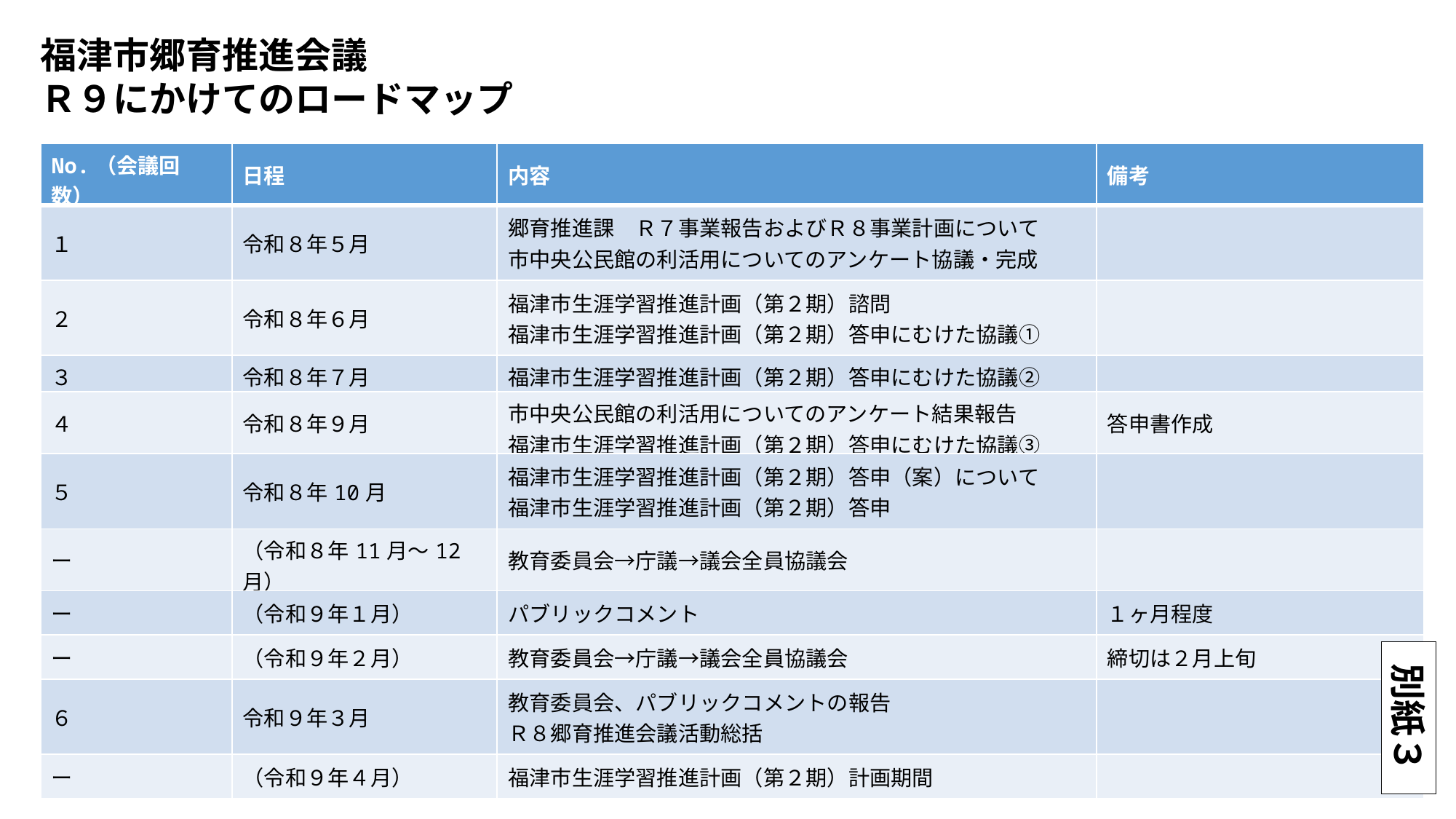

福津市郷育推進会議
Ｒ９にかけてのロードマップ
| No.（会議回数） | 日程 | 内容 | 備考 |
| --- | --- | --- | --- |
| １ | 令和８年５月 | 郷育推進課　Ｒ７事業報告およびＲ８事業計画について 市中央公民館の利活用についてのアンケート協議・完成 |  |
| ２ | 令和８年６月 | 福津市生涯学習推進計画（第２期）諮問 福津市生涯学習推進計画（第２期）答申にむけた協議① |  |
| ３ | 令和８年７月 | 福津市生涯学習推進計画（第２期）答申にむけた協議② |  |
| ４ | 令和８年９月 | 市中央公民館の利活用についてのアンケート結果報告 福津市生涯学習推進計画（第２期）答申にむけた協議③ | 答申書作成 |
| ５ | 令和８年10月 | 福津市生涯学習推進計画（第２期）答申（案）について 福津市生涯学習推進計画（第２期）答申 |  |
| ー | （令和８年11月～12月） | 教育委員会→庁議→議会全員協議会 |  |
| ー | （令和９年１月） | パブリックコメント | １ヶ月程度 |
| ー | （令和９年２月） | 教育委員会→庁議→議会全員協議会 | 締切は２月上旬 |
| ６ | 令和９年３月 | 教育委員会、パブリックコメントの報告 Ｒ８郷育推進会議活動総括 |  |
| ー | （令和９年４月） | 福津市生涯学習推進計画（第２期）計画期間 |  |
別紙３